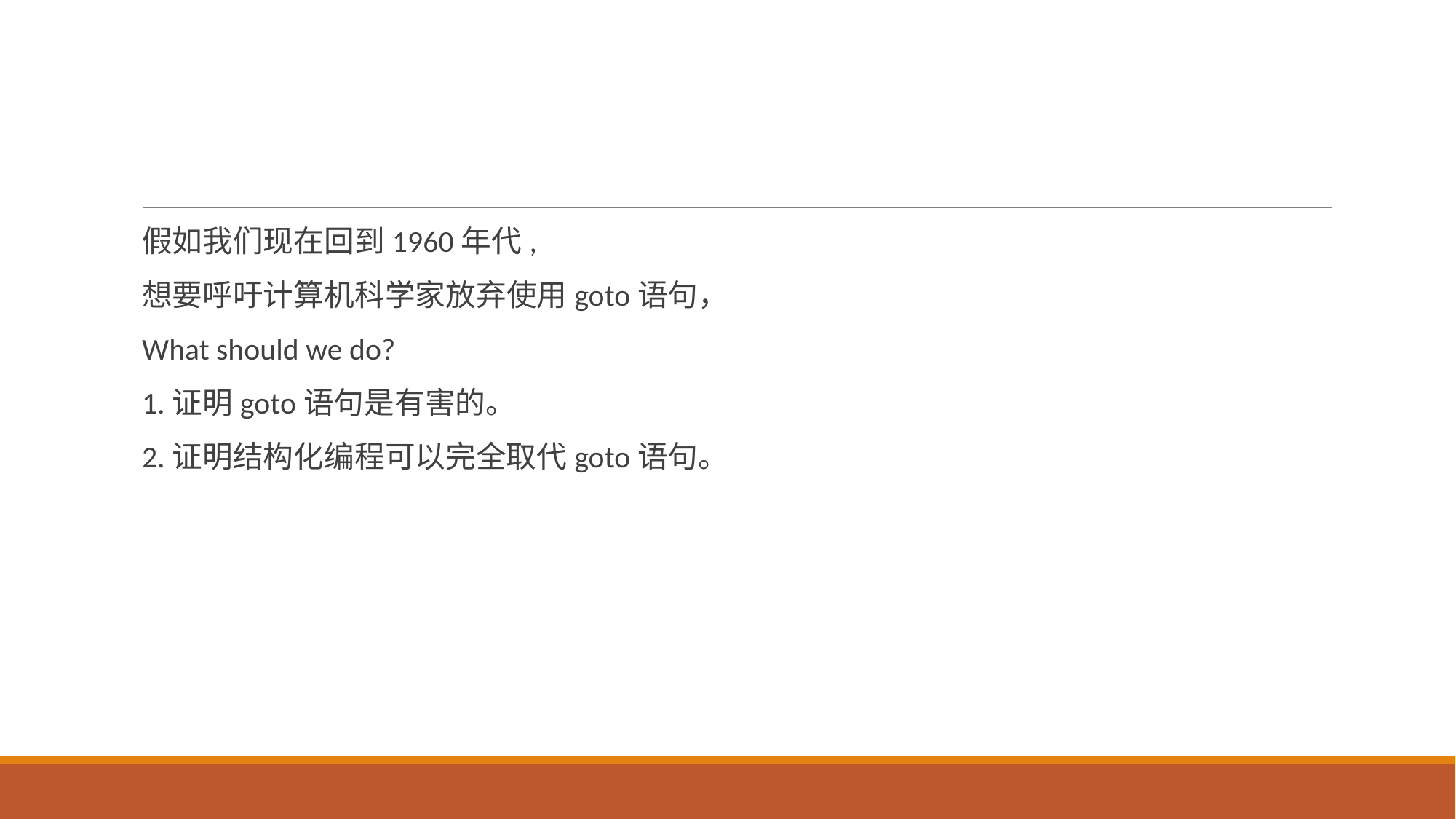

#
假如我们现在回到1960年代,
想要呼吁计算机科学家放弃使用goto语句，
What should we do?
1.证明goto语句是有害的。
2.证明结构化编程可以完全取代goto语句。